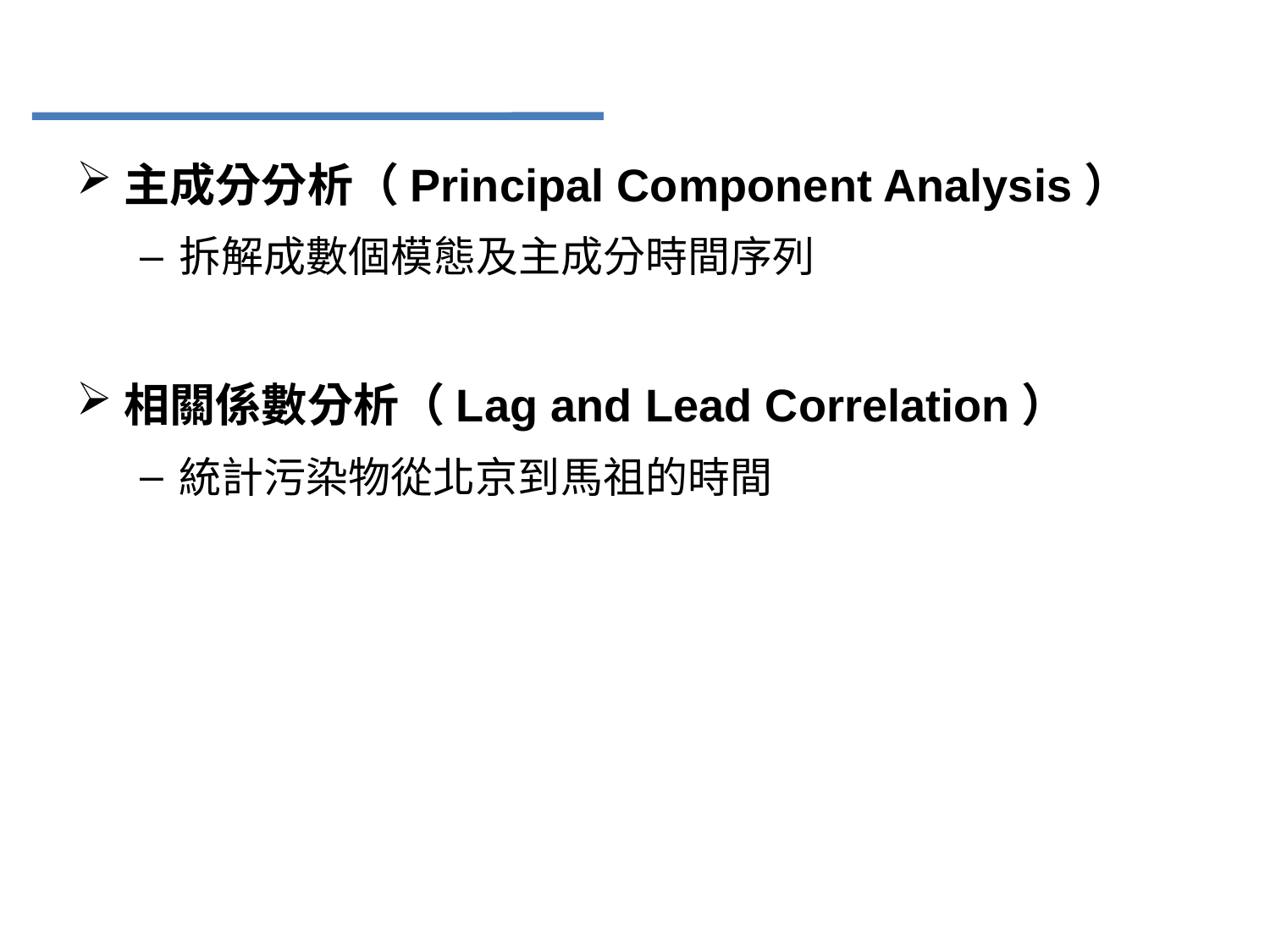

#
主成分分析（Principal Component Analysis）
拆解成數個模態及主成分時間序列

相關係數分析（Lag and Lead Correlation）
統計污染物從北京到馬祖的時間